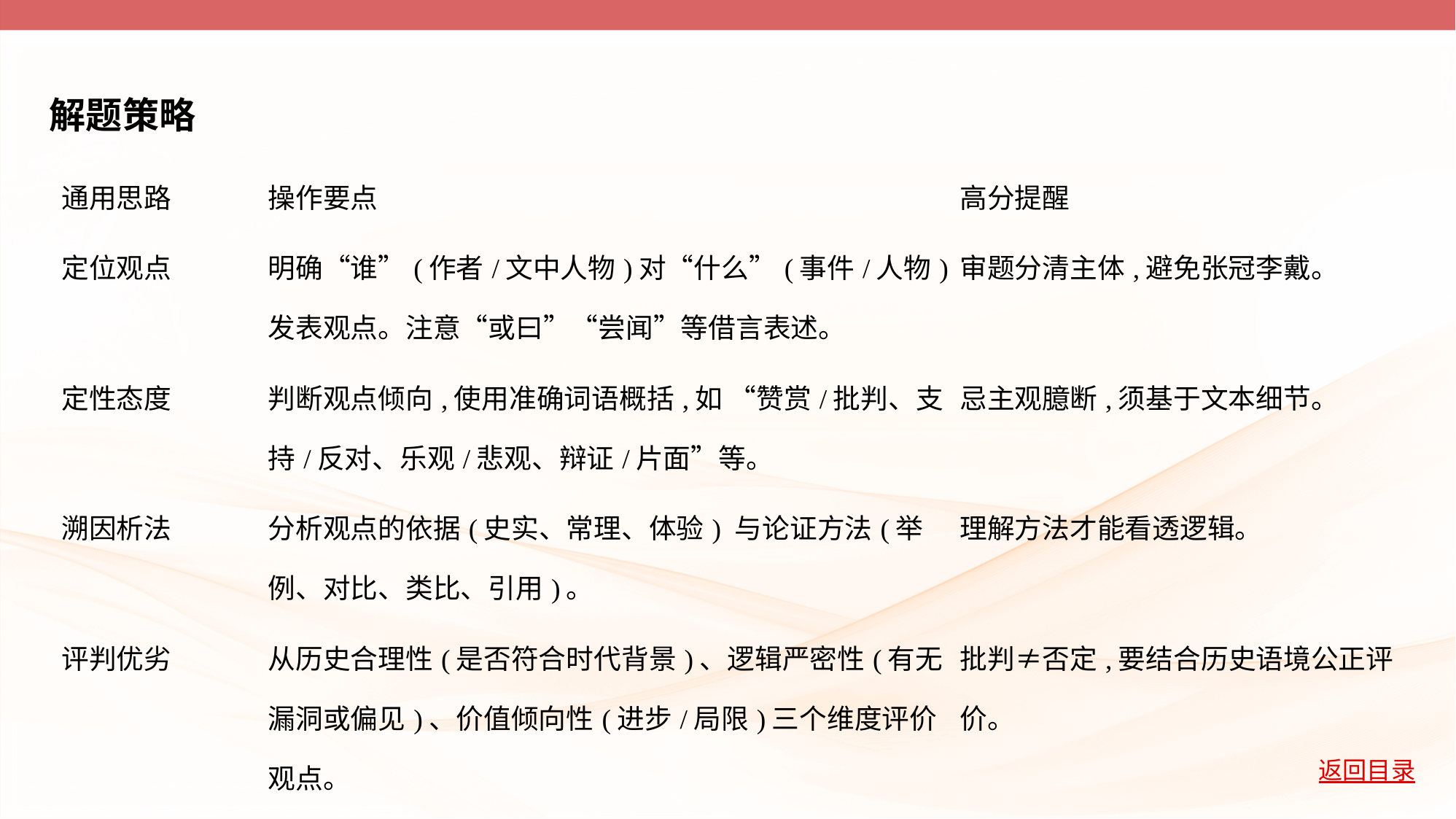

解题策略
| 通用思路 | 操作要点 | 高分提醒 |
| --- | --- | --- |
| 定位观点 | 明确“谁”(作者/文中人物)对“什么”(事件/人物)发表观点。注意“或曰”“尝闻”等借言表述。 | 审题分清主体,避免张冠李戴。 |
| 定性态度 | 判断观点倾向,使用准确词语概括,如 “赞赏/批判、支持/反对、乐观/悲观、辩证/片面”等。 | 忌主观臆断,须基于文本细节。 |
| 溯因析法 | 分析观点的依据(史实、常理、体验) 与论证方法(举例、对比、类比、引用)。 | 理解方法才能看透逻辑。 |
| 评判优劣 | 从历史合理性(是否符合时代背景)、逻辑严密性(有无漏洞或偏见)、价值倾向性(进步/局限)三个维度评价观点。 | 批判≠否定,要结合历史语境公正评 价。 |